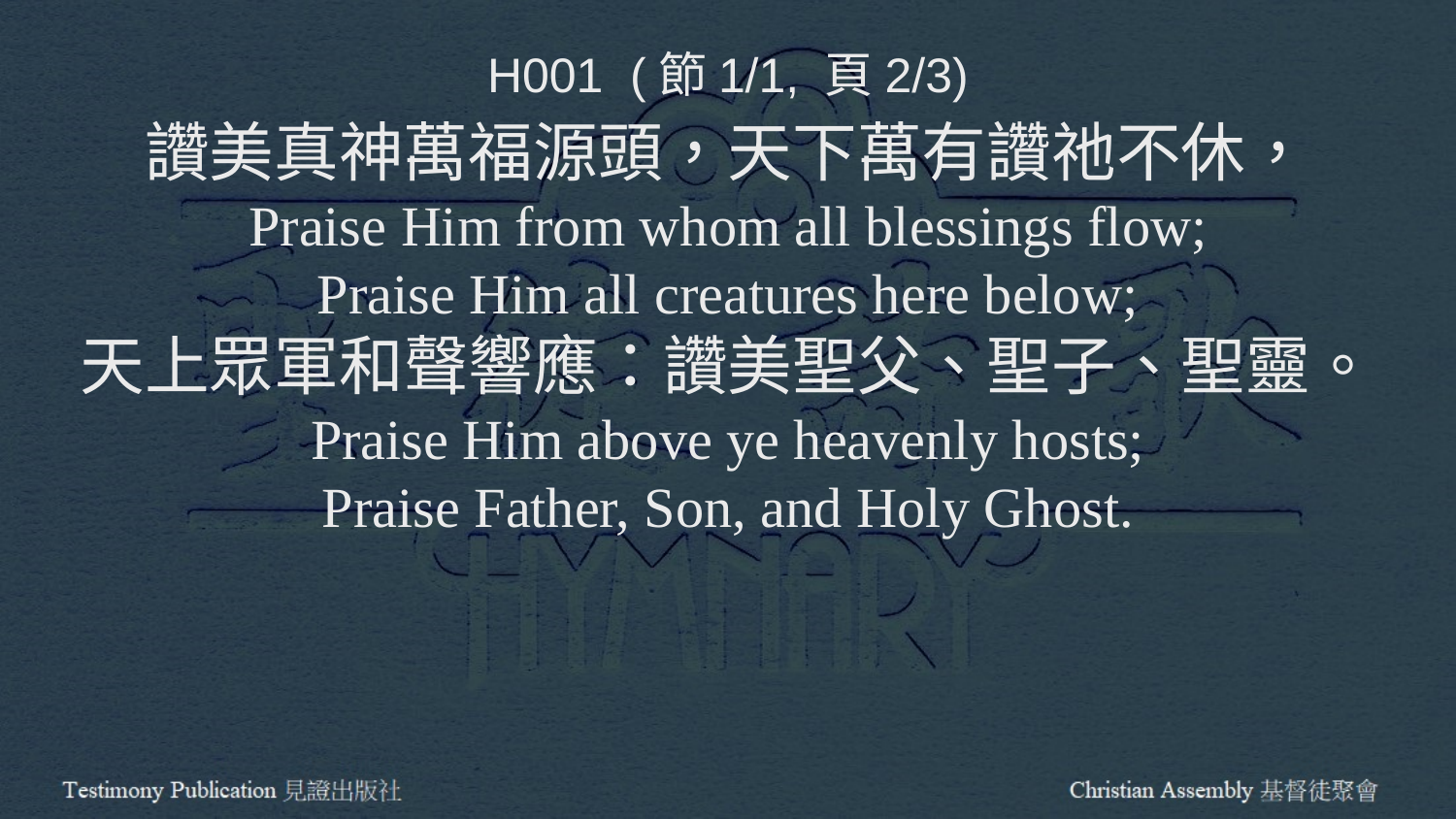

H001  (節1/1, 頁2/3)
讚美真神萬福源頭，天下萬有讚祂不休，
Praise Him from whom all blessings flow;
Praise Him all creatures here below;
天上眾軍和聲響應：讚美聖父、聖子、聖靈。
Praise Him above ye heavenly hosts;
Praise Father, Son, and Holy Ghost.